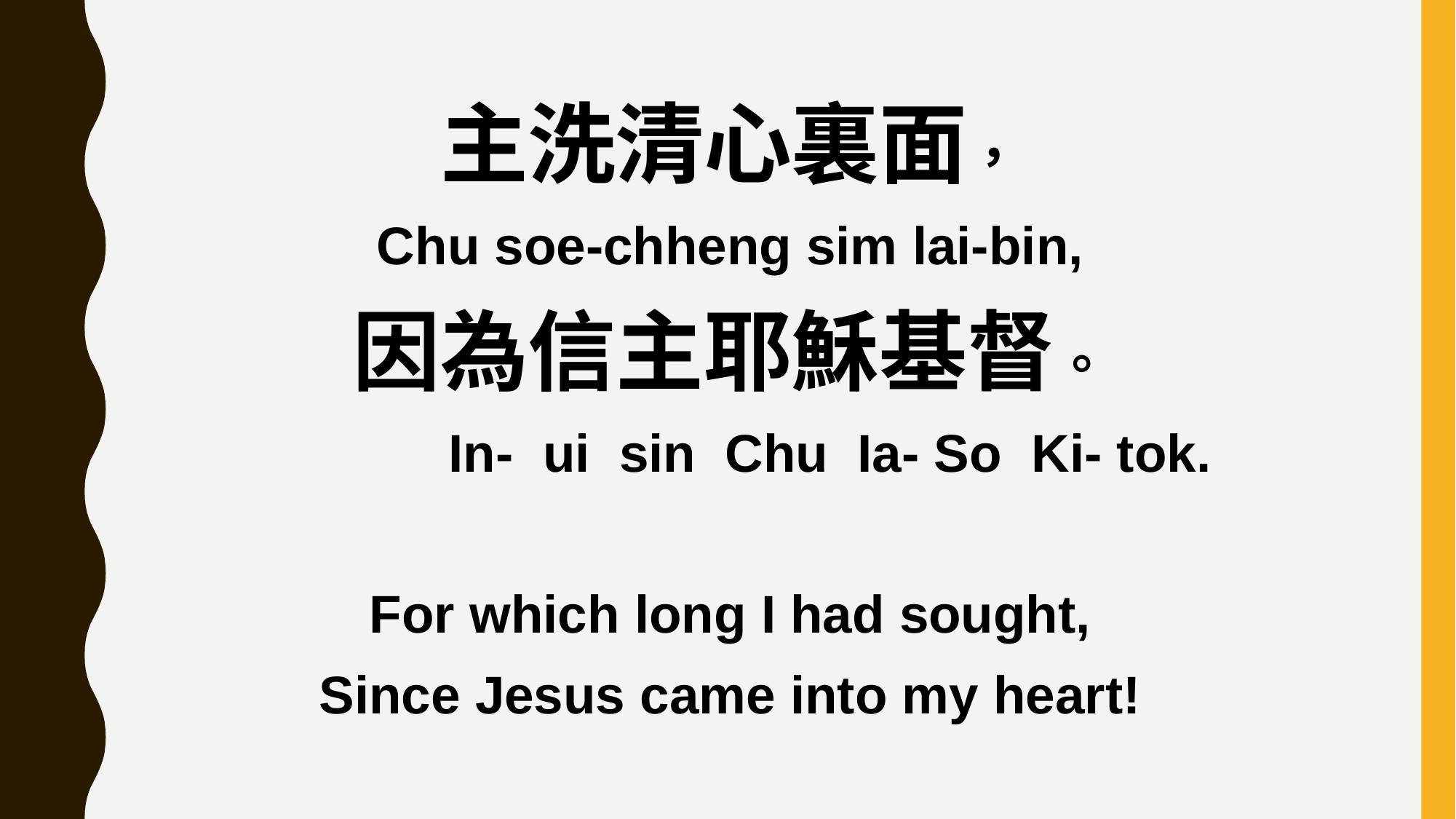

主洗清心裏面，
Chu soe-chheng sim lai-bin,
因為信主耶穌基督。
                 In-  ui  sin  Chu  Ia- So  Ki- tok.

For which long I had sought,
Since Jesus came into my heart!